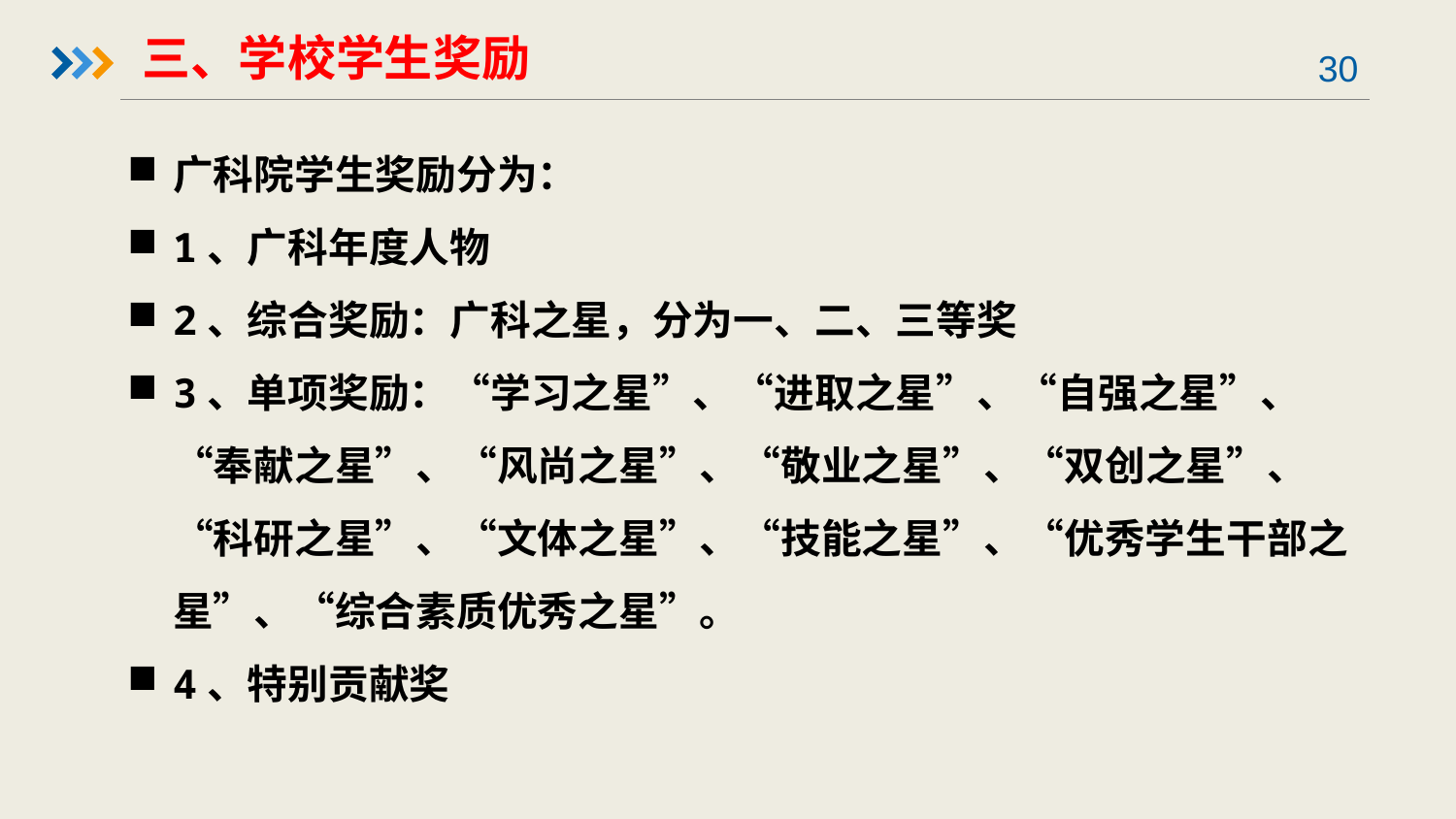

三、学校学生奖励
广科院学生奖励分为：
1、广科年度人物
2、综合奖励：广科之星，分为一、二、三等奖
3、单项奖励：“学习之星”、“进取之星”、“自强之星”、“奉献之星”、“风尚之星”、“敬业之星”、“双创之星”、“科研之星”、“文体之星”、“技能之星”、“优秀学生干部之星”、“综合素质优秀之星”。
4、特别贡献奖